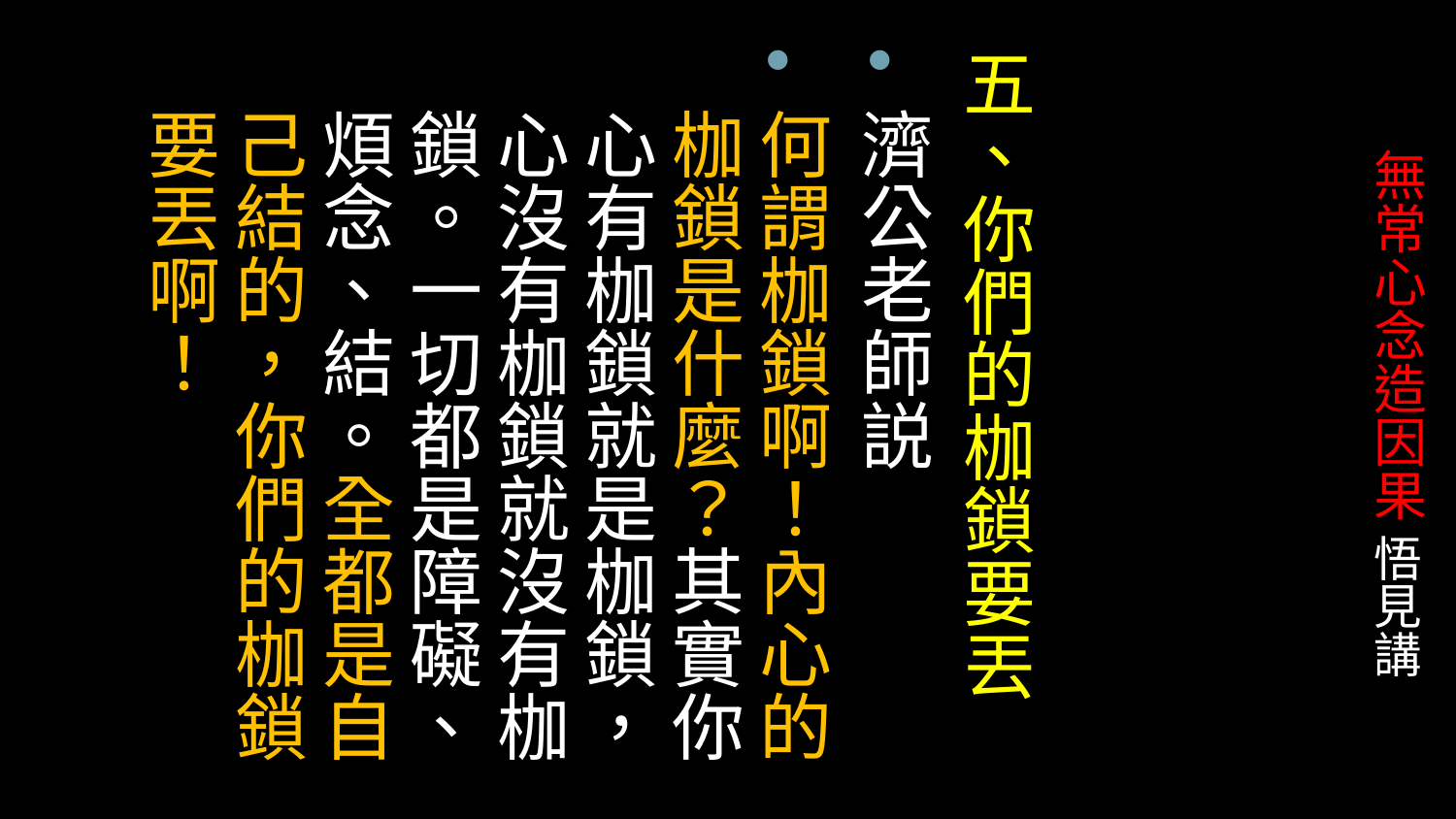

五、你們的枷鎖要丟
濟公老師説
何謂枷鎖啊！內心的枷鎖是什麼？其實你心有枷鎖就是枷鎖，心沒有枷鎖就沒有枷鎖。一切都是障礙、煩念、結。全都是自己結的，你們的枷鎖要丟啊！

# 無常心念造因果 悟見講